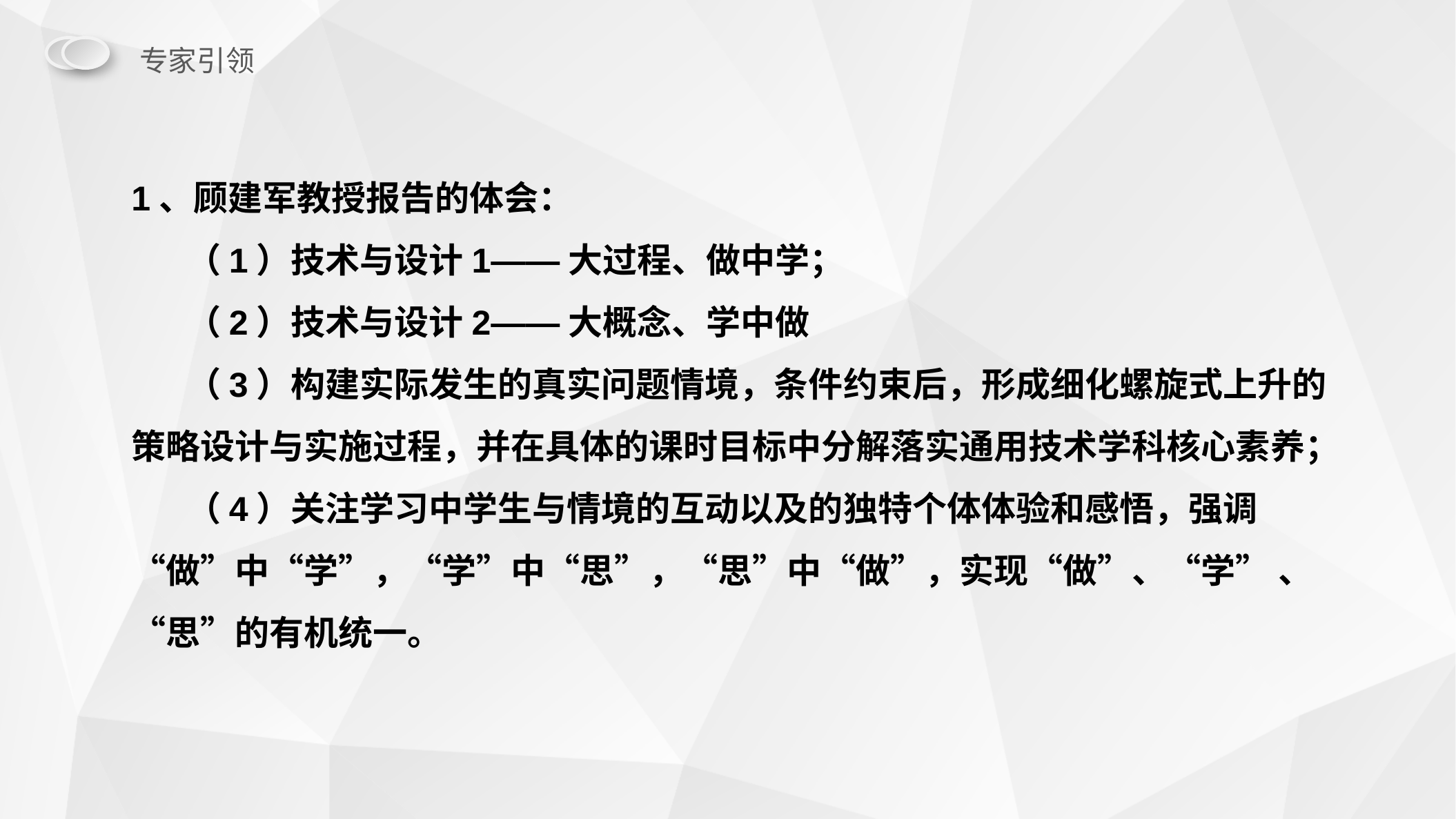

专家引领

1、顾建军教授报告的体会：
      （1）技术与设计1——大过程、做中学；
      （2）技术与设计2——大概念、学中做
      （3）构建实际发生的真实问题情境，条件约束后，形成细化螺旋式上升的策略设计与实施过程，并在具体的课时目标中分解落实通用技术学科核心素养；
      （4）关注学习中学生与情境的互动以及的独特个体体验和感悟，强调“做”中“学”，“学”中“思”，“思”中“做”，实现“做”、“学” 、“思”的有机统一。